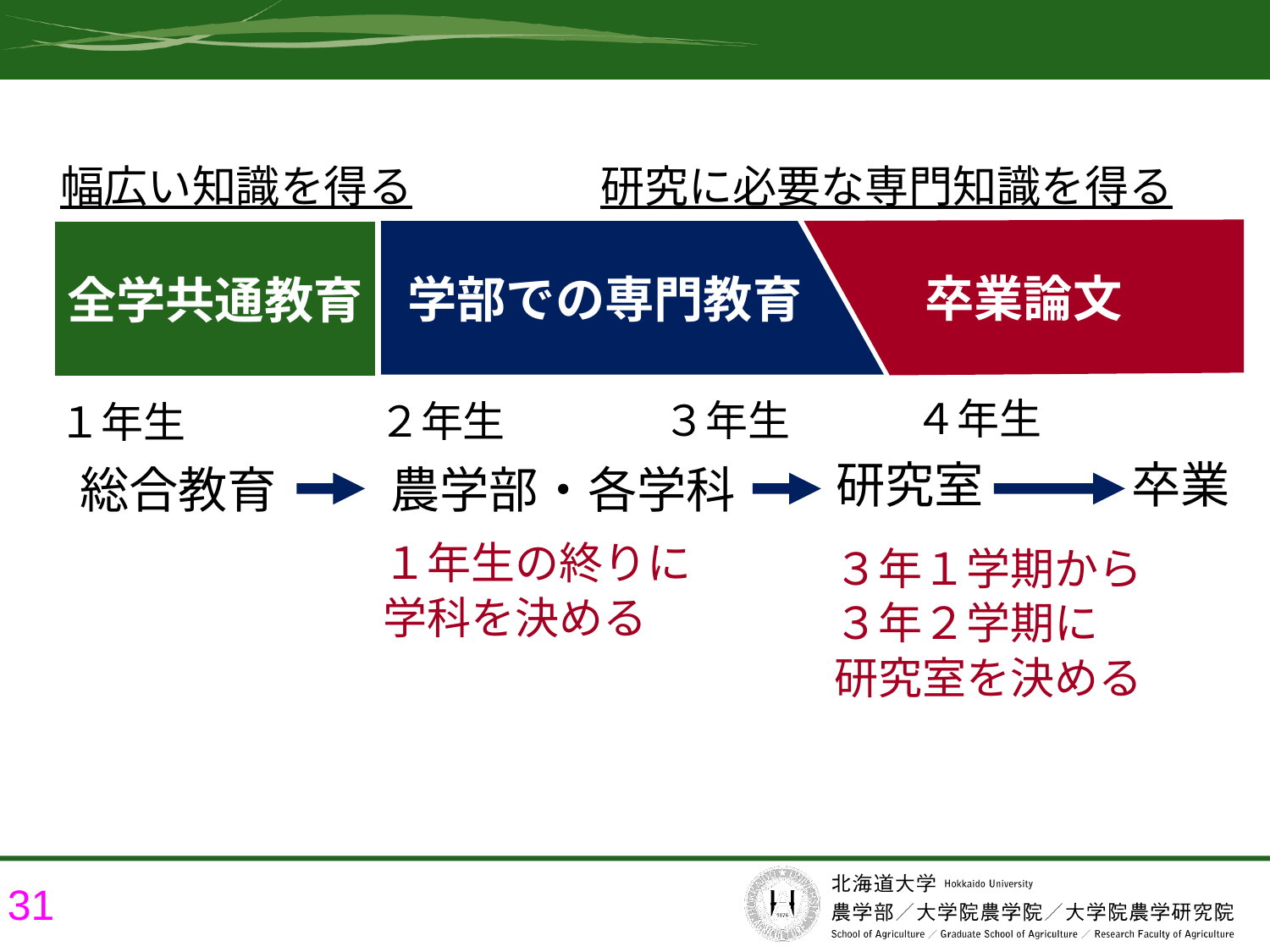

# 教育プログラム

幅広い知識を得る
研究に必要な専門知識を得る
卒業論文
 学部での専門教育
全学共通教育
４年生

３年生
２年生
１年生
総合教育
農学部・各学科
卒業
研究室

１年生の終りに
学科を決める
３年１学期から
３年２学期に
研究室を決める
31